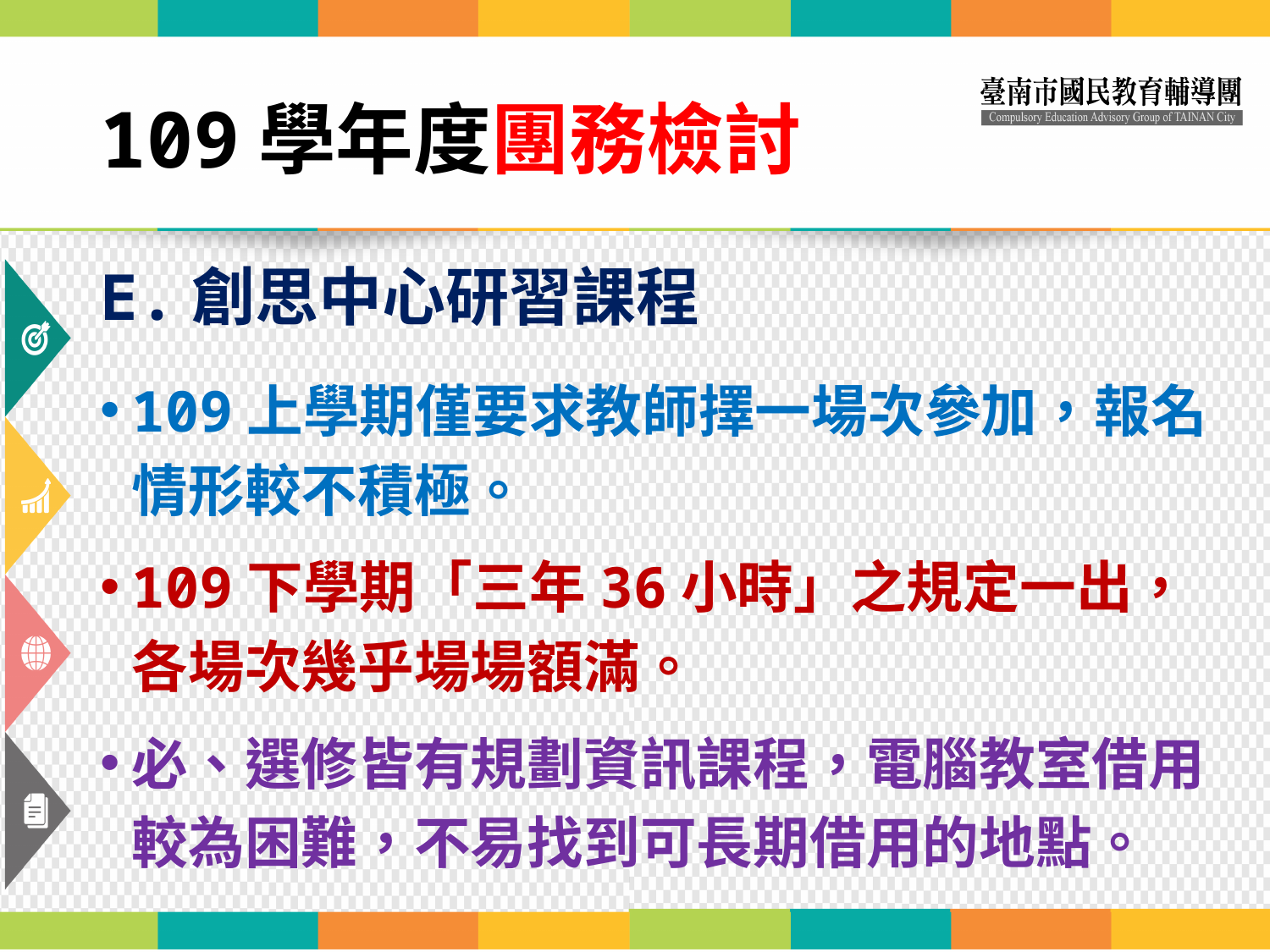

# 109學年度團務檢討
E.創思中心研習課程
109上學期僅要求教師擇一場次參加，報名情形較不積極。
109下學期「三年36小時」之規定一出，各場次幾乎場場額滿。
必、選修皆有規劃資訊課程，電腦教室借用較為困難，不易找到可長期借用的地點。